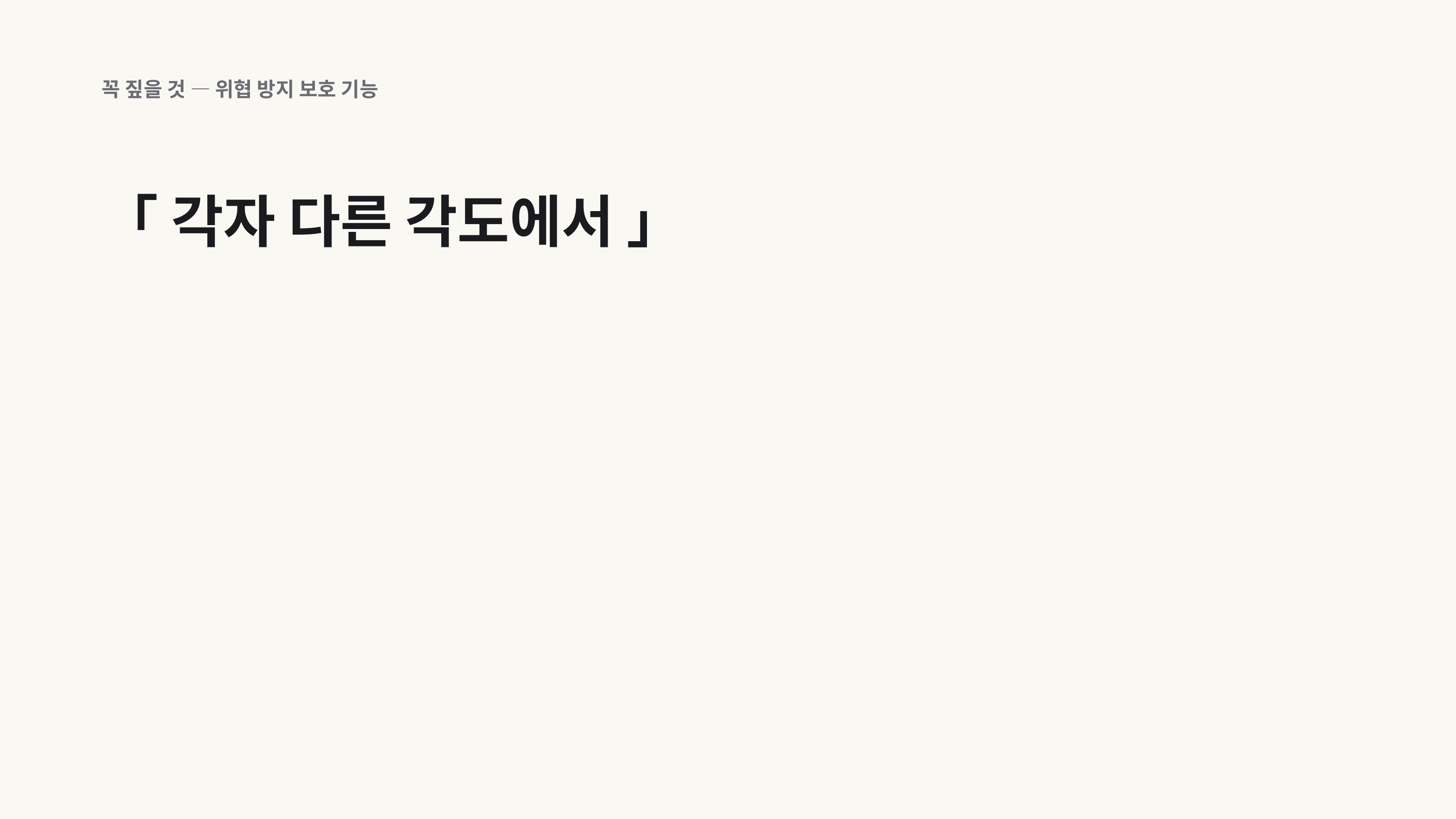

꼭 짚을 것 — 위협 방지 보호 기능
「 각자 다른 각도에서 」